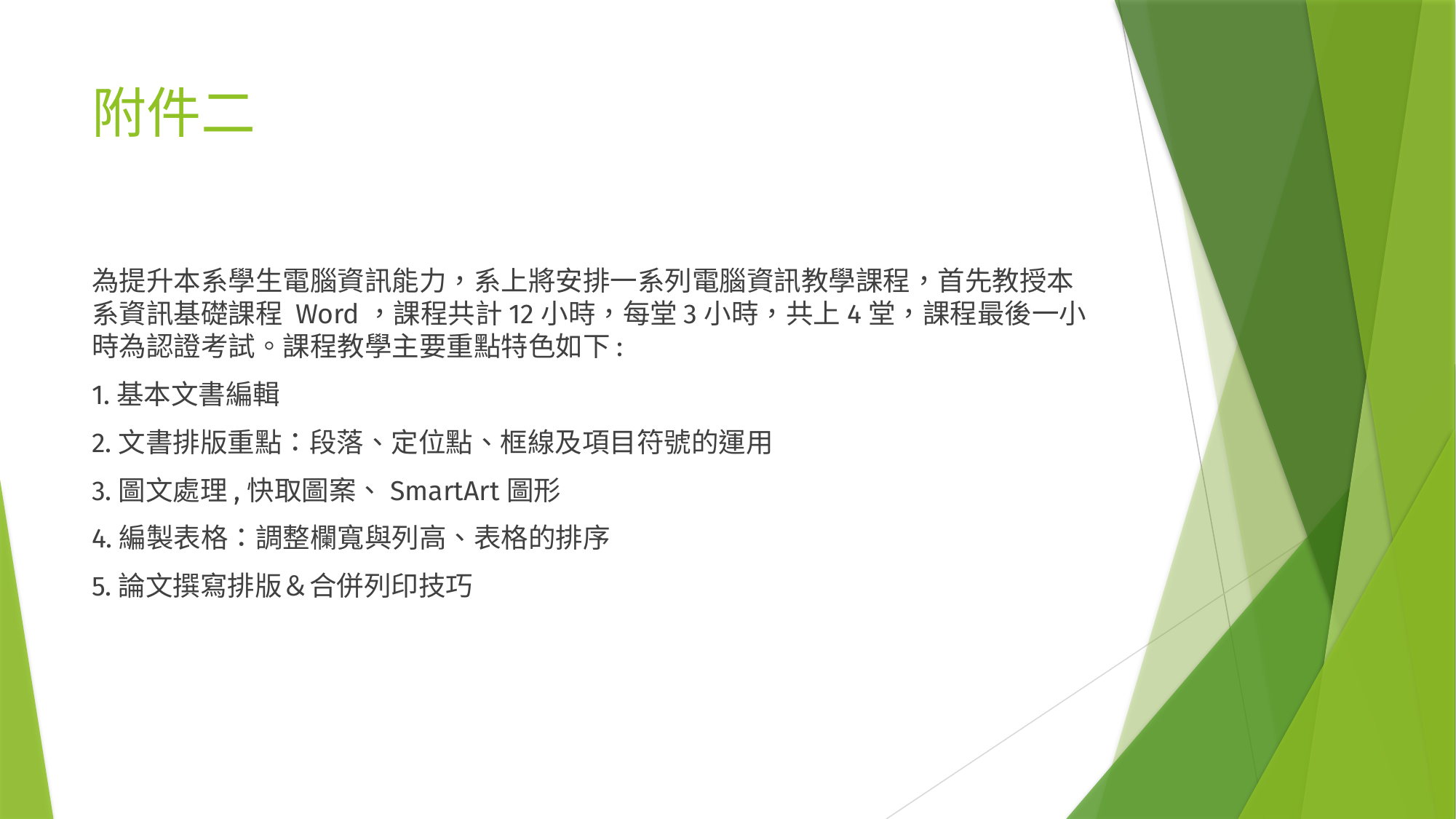

# 附件二
為提升本系學生電腦資訊能力，系上將安排一系列電腦資訊教學課程，首先教授本系資訊基礎課程 Word，課程共計12小時，每堂3小時，共上4堂，課程最後一小時為認證考試。課程教學主要重點特色如下:
1.基本文書編輯
2.文書排版重點：段落、定位點、框線及項目符號的運用
3.圖文處理,快取圖案、SmartArt圖形
4.編製表格：調整欄寬與列高、表格的排序
5.論文撰寫排版＆合併列印技巧